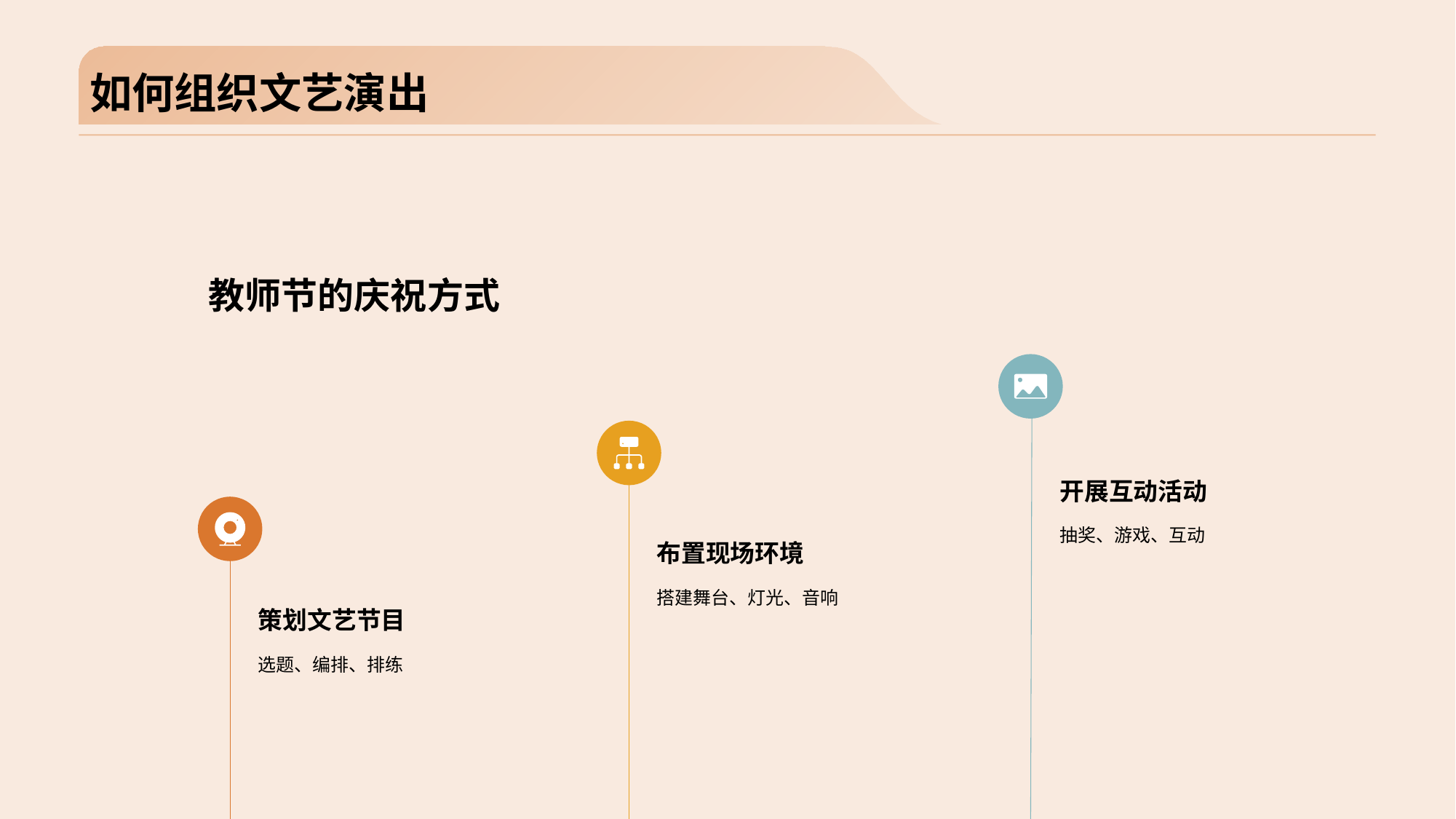

# 如何组织文艺演出
教师节的庆祝方式

开展互动活动
抽奖、游戏、互动

布置现场环境
搭建舞台、灯光、音响

策划文艺节目
选题、编排、排练